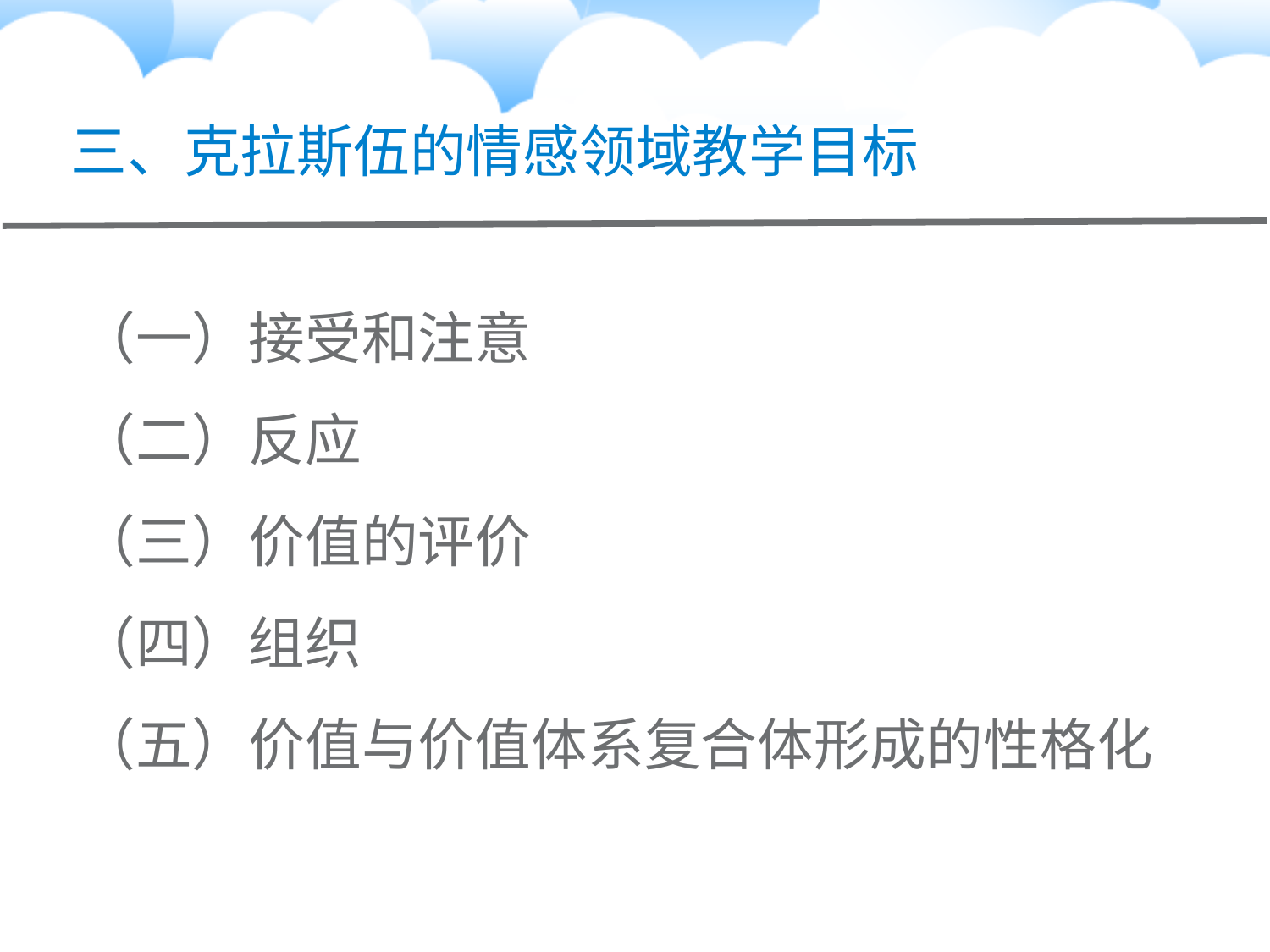

# 三、克拉斯伍的情感领域教学目标
（一）接受和注意
（二）反应
（三）价值的评价
（四）组织
（五）价值与价值体系复合体形成的性格化